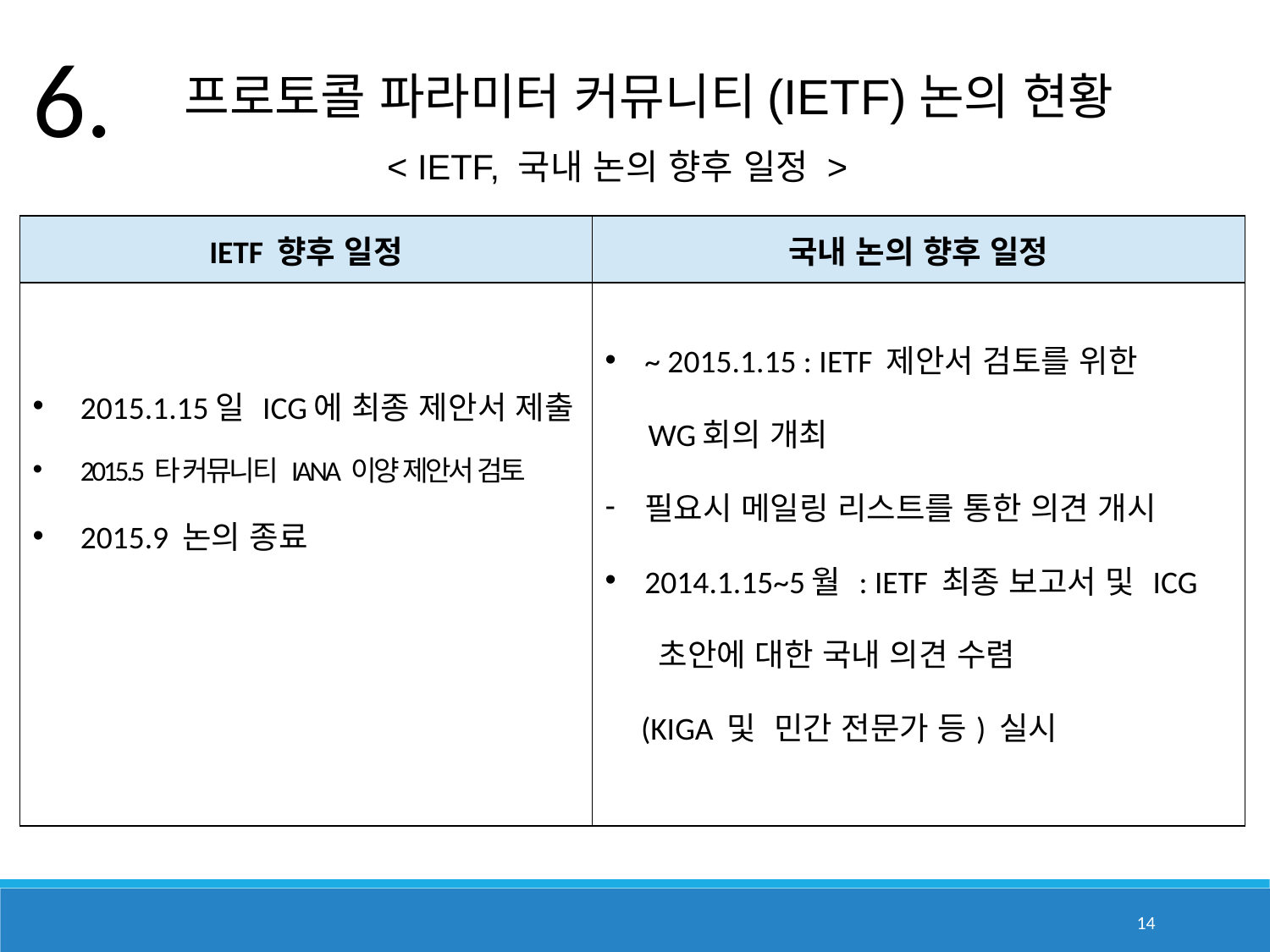

6.
     프로토콜 파라미터 커뮤니티(IETF)논의 현황
< IETF, 국내 논의 향후 일정 >
| IETF 향후 일정 | 국내 논의 향후 일정 |
| --- | --- |
| 2015.1.15일 ICG에 최종 제안서 제출 2015.5 타 커뮤니티 IANA 이양 제안서 검토 2015.9 논의 종료 | ~ 2015.1.15 : IETF 제안서 검토를 위한 WG회의 개최 필요시 메일링 리스트를 통한 의견 개시 2014.1.15~5월 : IETF 최종 보고서 및 ICG 초안에 대한 국내 의견 수렴 (KIGA 및 민간 전문가 등) 실시 |
14